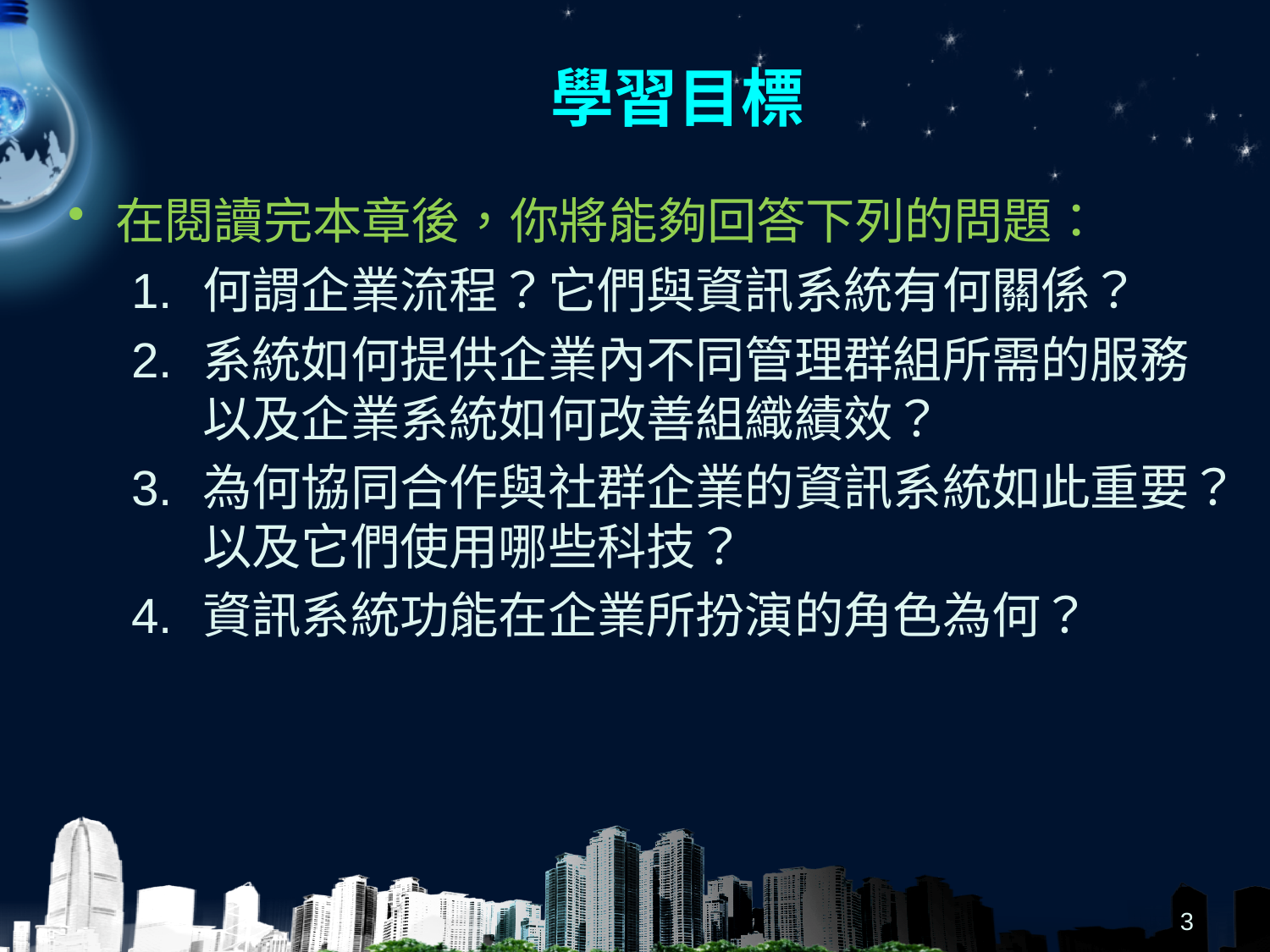

# 學習目標
在閱讀完本章後，你將能夠回答下列的問題：
何謂企業流程？它們與資訊系統有何關係？
系統如何提供企業內不同管理群組所需的服務以及企業系統如何改善組織績效？
為何協同合作與社群企業的資訊系統如此重要？以及它們使用哪些科技？
資訊系統功能在企業所扮演的角色為何？
3